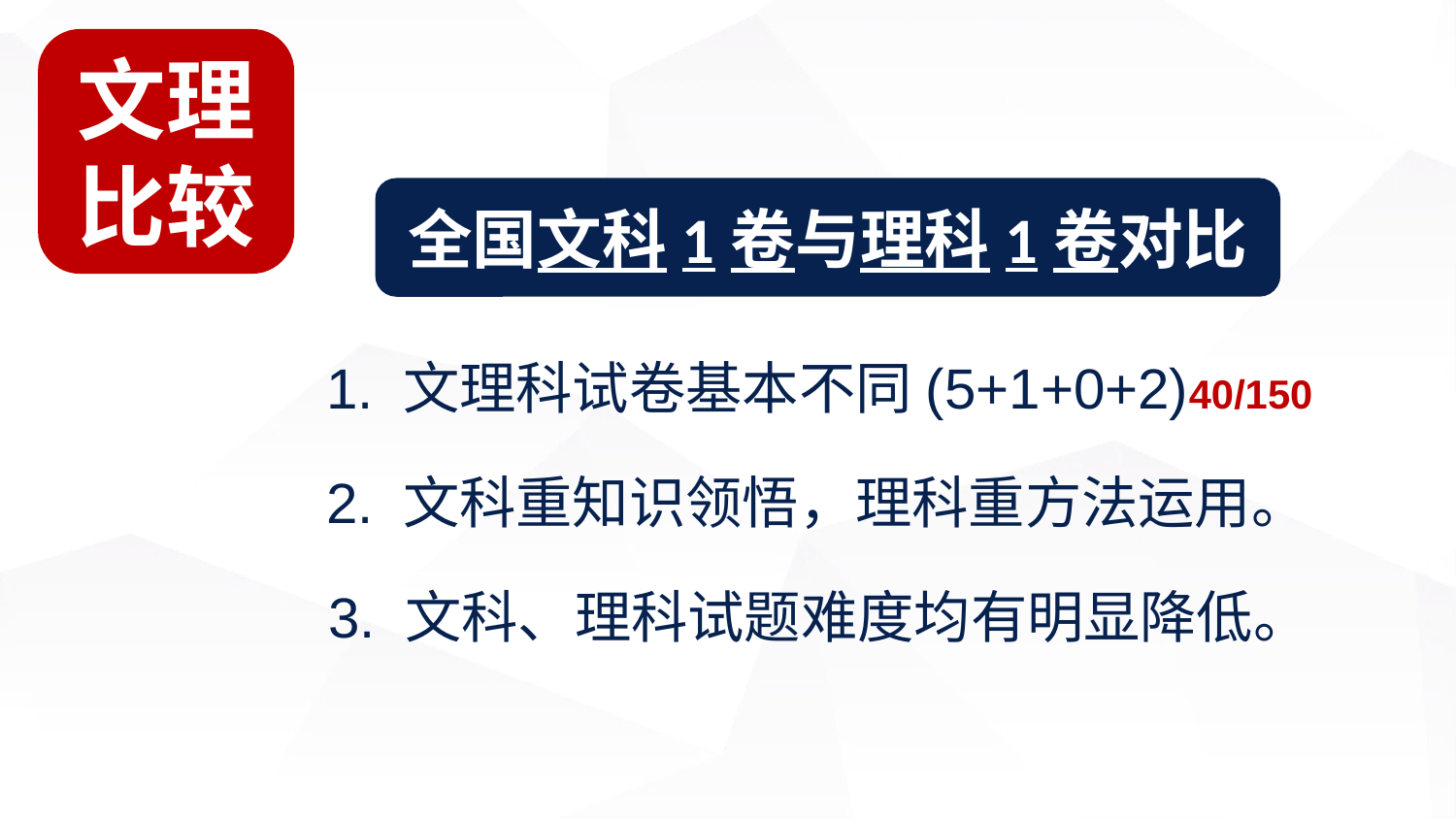

文理
比较
全国文科1卷与理科1卷对比
1. 文理科试卷基本不同(5+1+0+2)40/150
2. 文科重知识领悟，理科重方法运用。
3. 文科、理科试题难度均有明显降低。